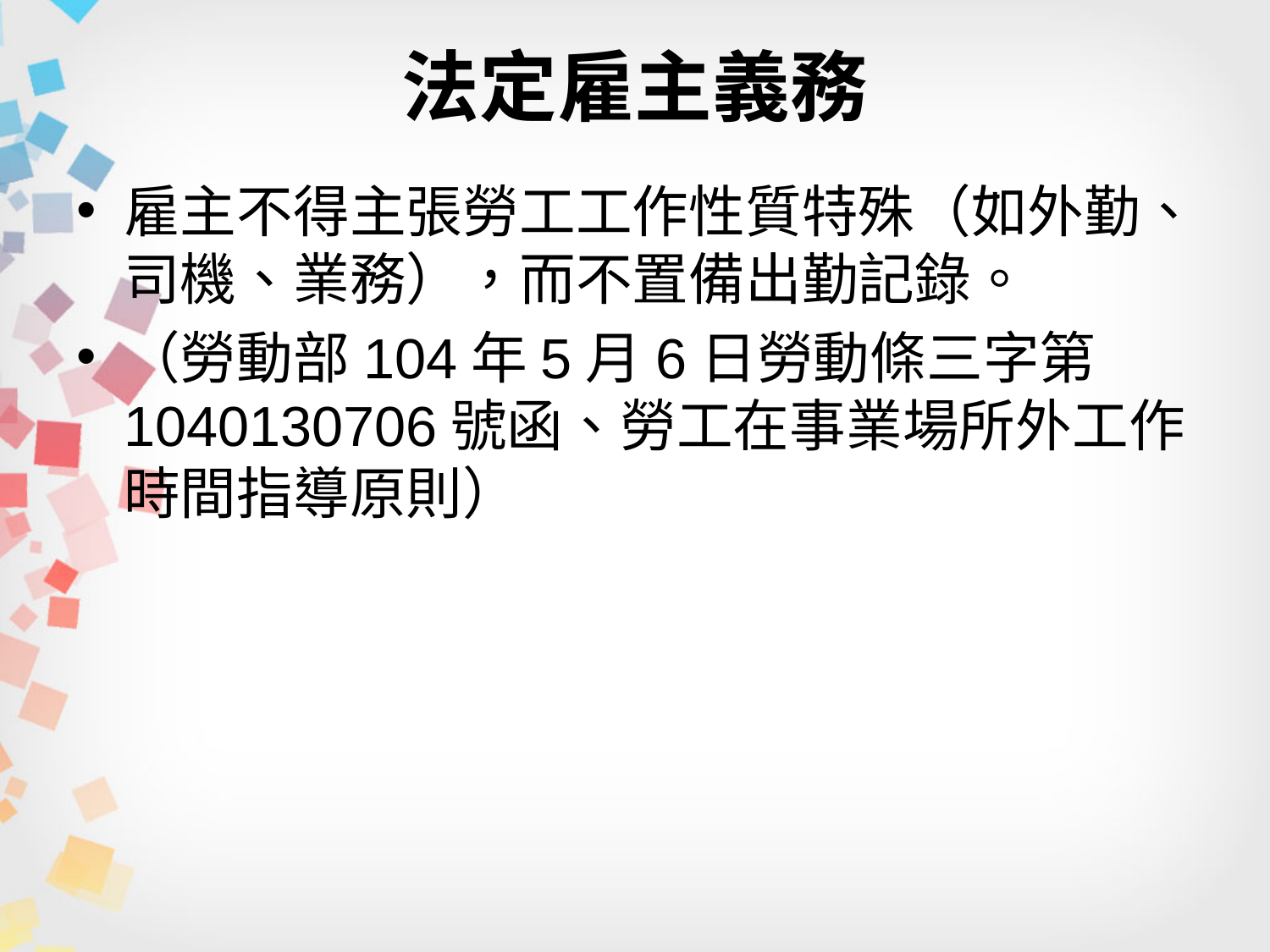

# 法定雇主義務
雇主不得主張勞工工作性質特殊（如外勤、司機、業務），而不置備出勤記錄。
（勞動部104年5月6日勞動條三字第1040130706號函、勞工在事業場所外工作時間指導原則）